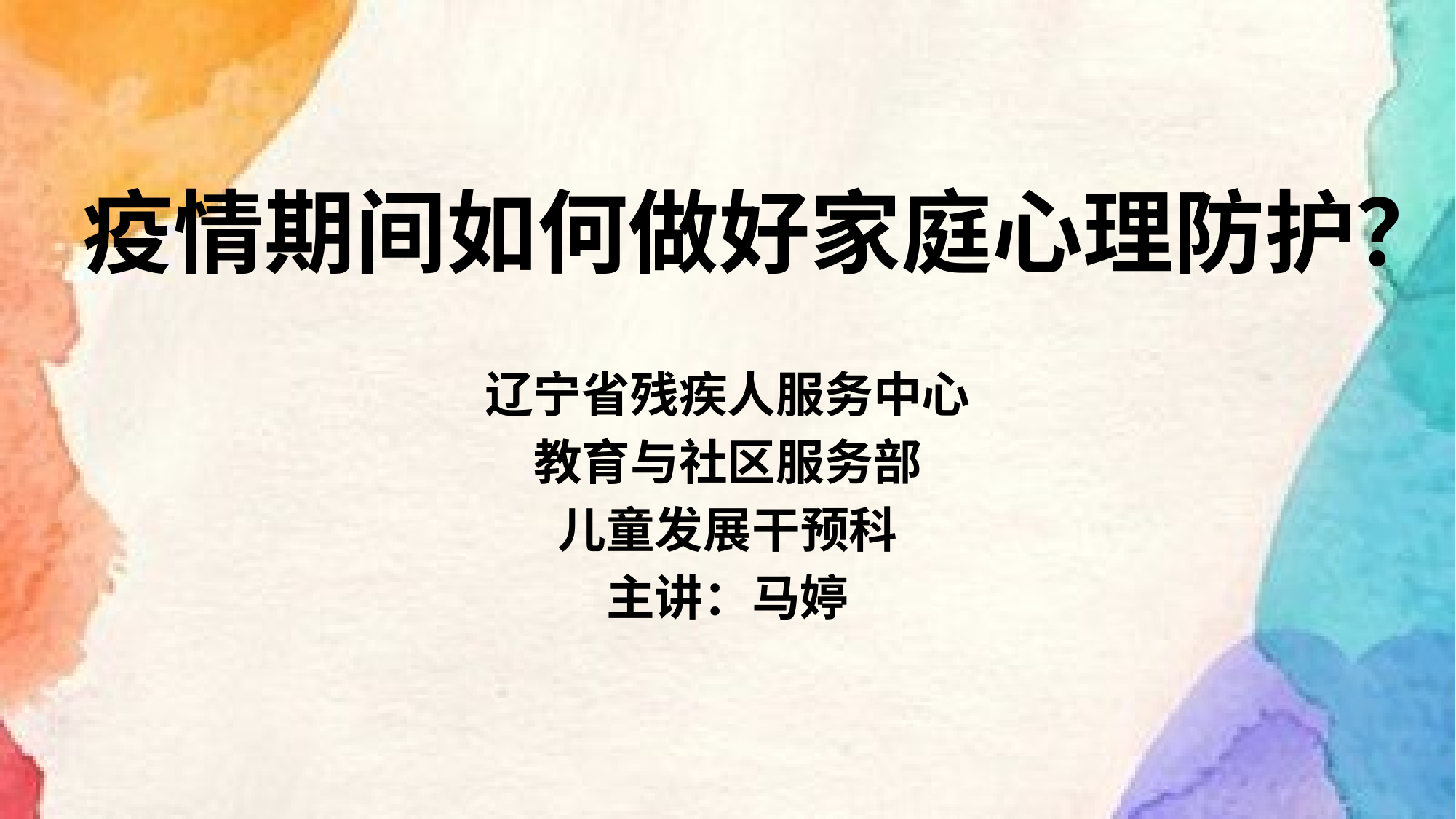

# 疫情期间如何做好家庭心理防护？
辽宁省残疾人服务中心
教育与社区服务部
儿童发展干预科
主讲：马婷